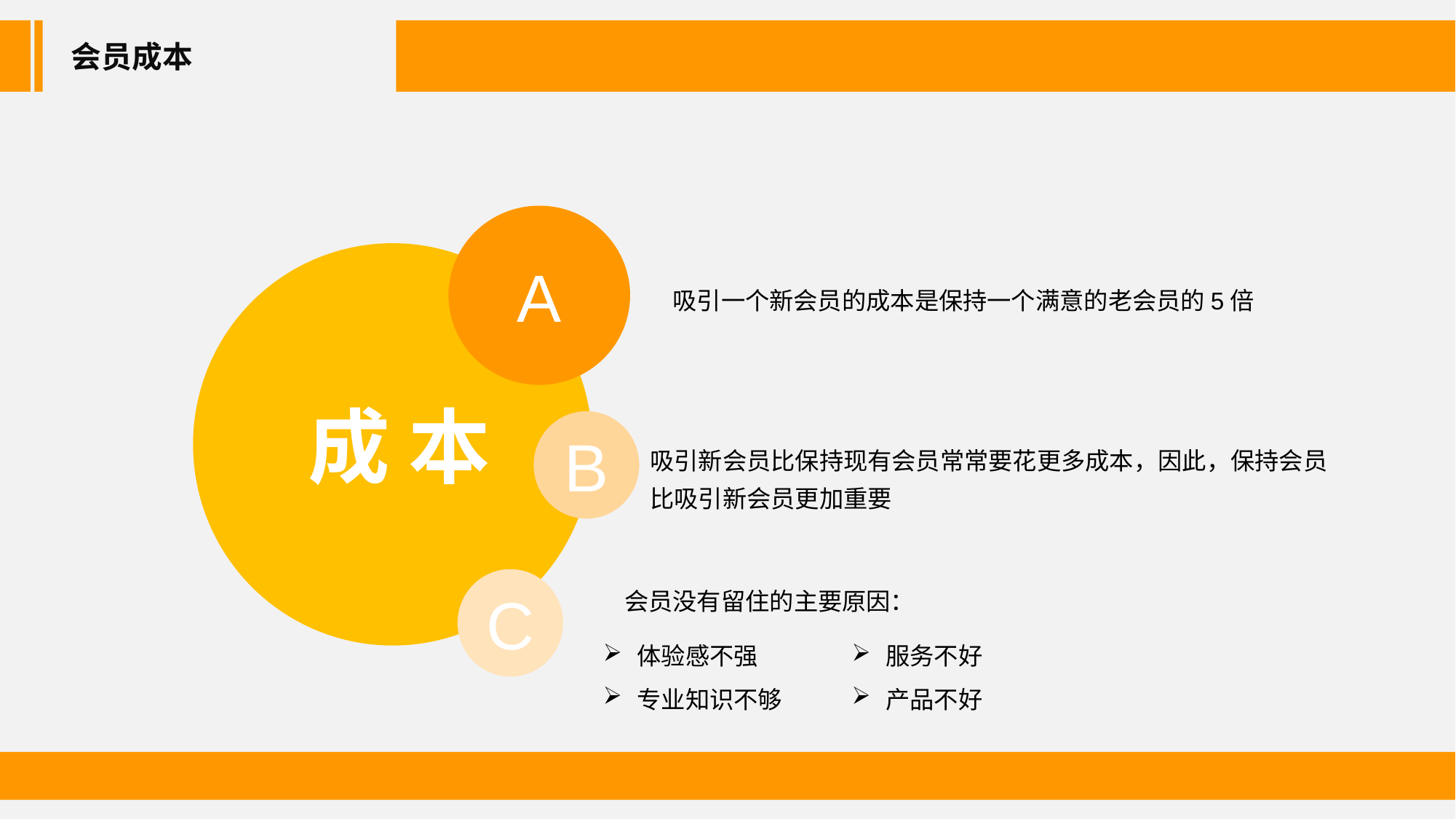

会员成本
A
吸引一个新会员的成本是保持一个满意的老会员的5倍
  成 本
吸引新会员比保持现有会员常常要花更多成本，因此，保持会员比吸引新会员更加重要
B
c
会员没有留住的主要原因：
体验感不强
专业知识不够
服务不好
产品不好